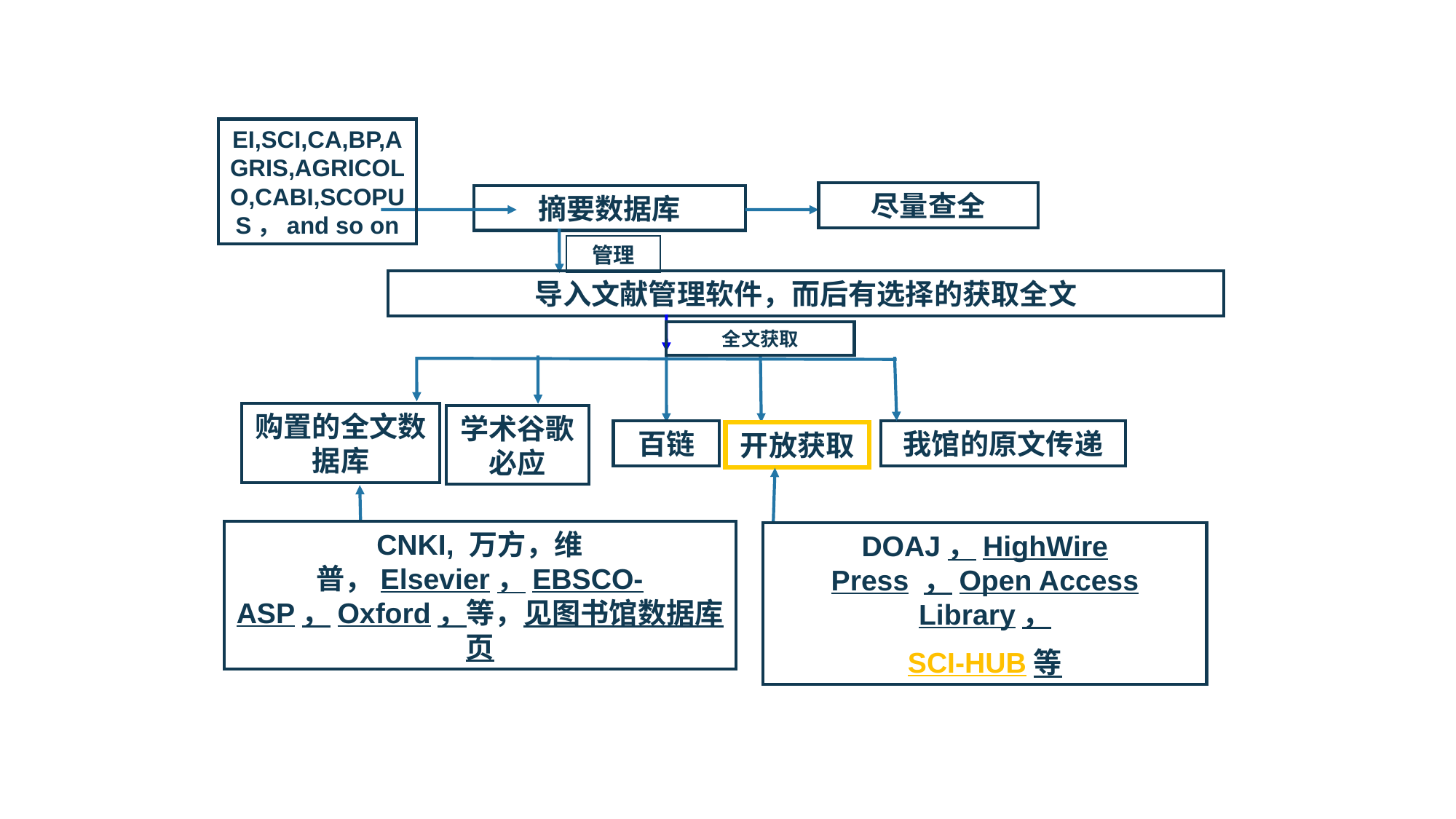

EI,SCI,CA,BP,AGRIS,AGRICOLO,CABI,SCOPUS，and so on
尽量查全
摘要数据库

管理
导入文献管理软件，而后有选择的获取全文

全文获取

购置的全文数据库
学术谷歌必应
百链
我馆的原文传递
开放获取

CNKI, 万方，维普，Elsevier，EBSCO-ASP，Oxford，等，见图书馆数据库页
DOAJ，HighWire Press ，Open Access Library，
SCI-HUB等